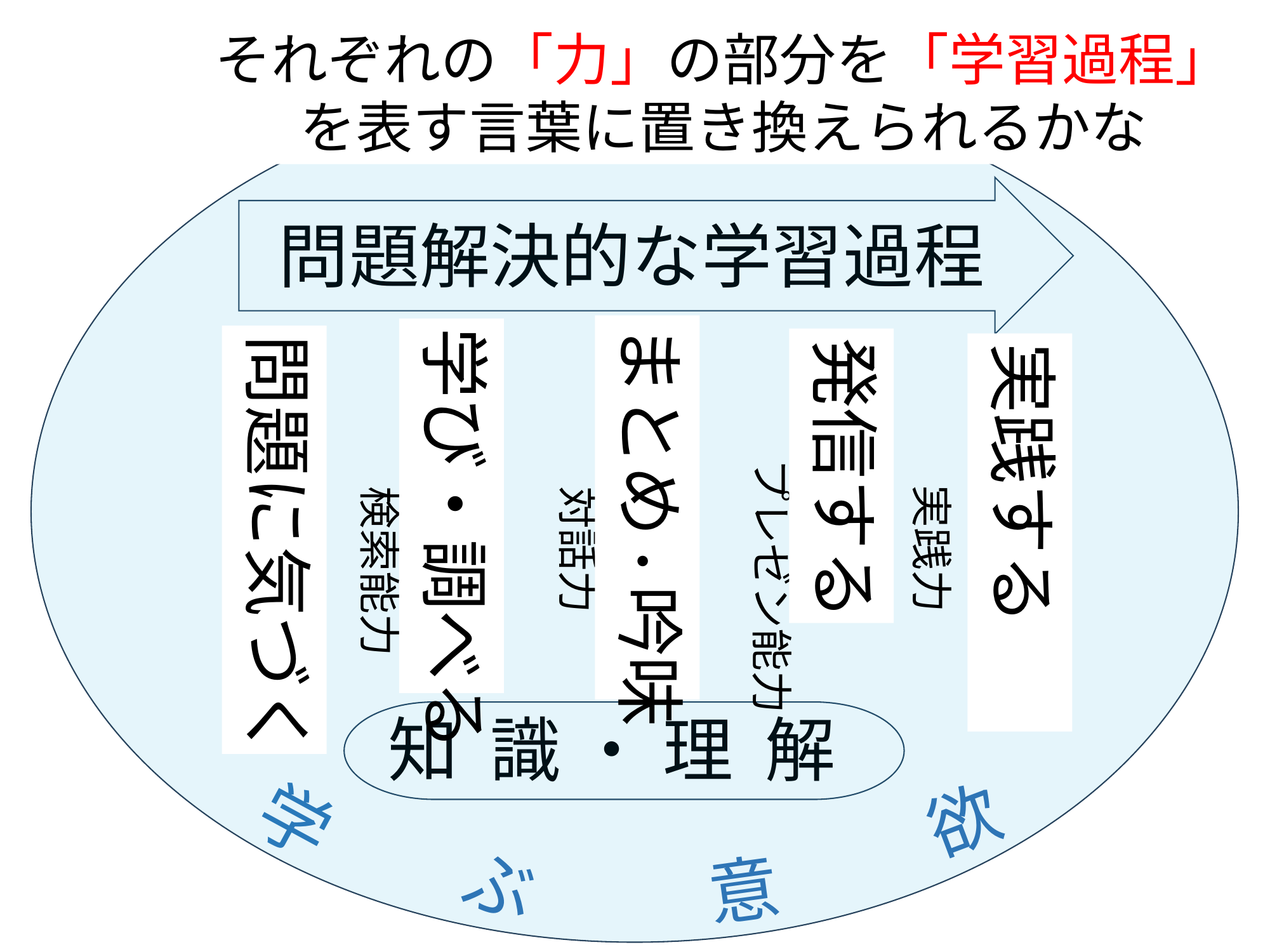

それぞれの「力」の部分を「学習過程」
を表す言葉に置き換えられるかな

問題解決的な学習過程
学 び 方
まとめ・吟味
学び・調べる
問題に気づく
発信する
実践する
問題解決力

表現力

判断力

思考力

問題発見力

プレゼン能力
実践力
対話力
検索能力
知  識 ・ 理  解

欲
学
ぶ
意